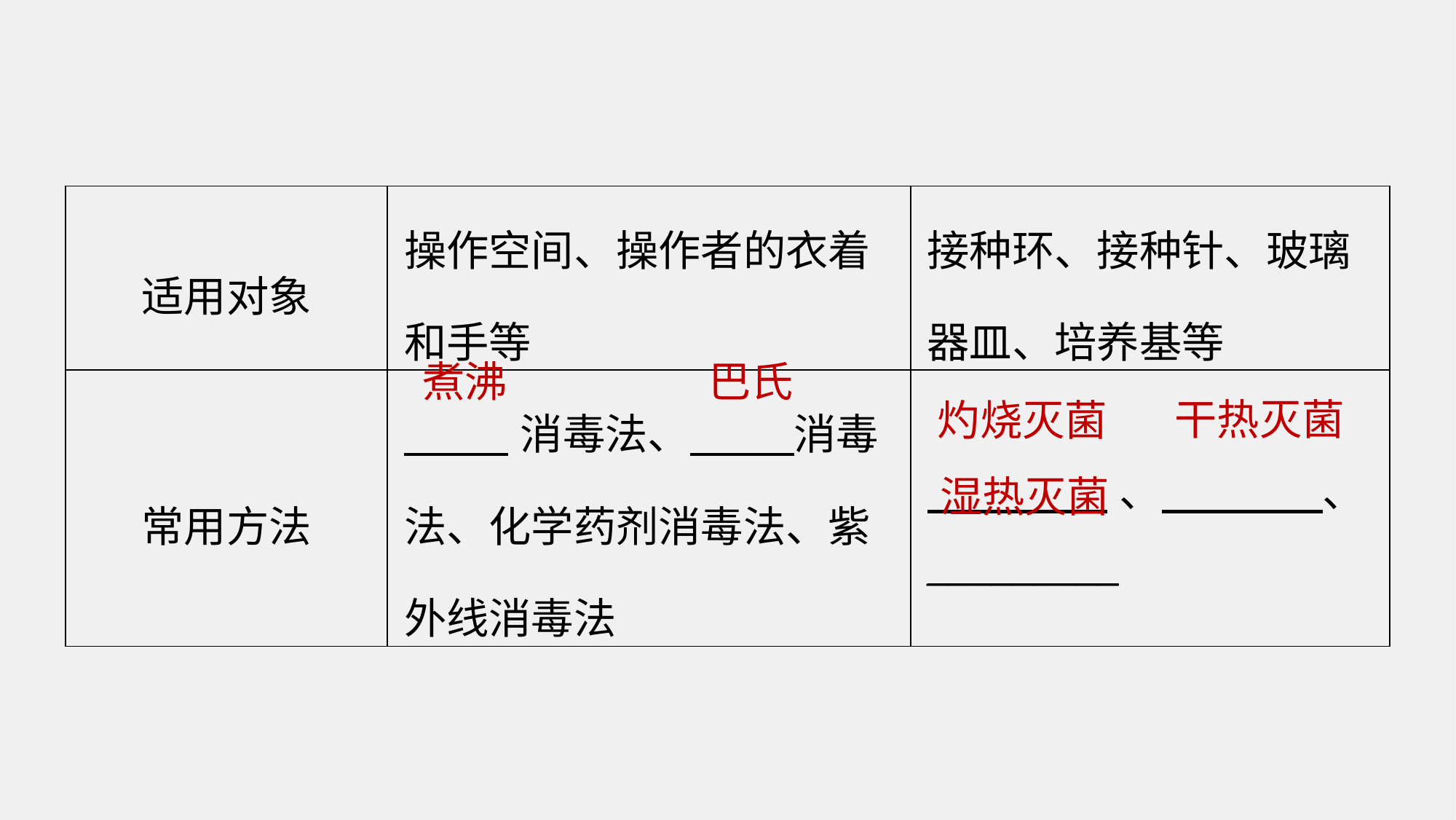

| 适用对象 | 操作空间、操作者的衣着和手等 | 接种环、接种针、玻璃器皿、培养基等 |
| --- | --- | --- |
| 常用方法 | 消毒法、 消毒法、化学药剂消毒法、紫外线消毒法 | 、 、\_\_\_\_\_\_\_\_\_ |
巴氏
煮沸
干热灭菌
灼烧灭菌
湿热灭菌